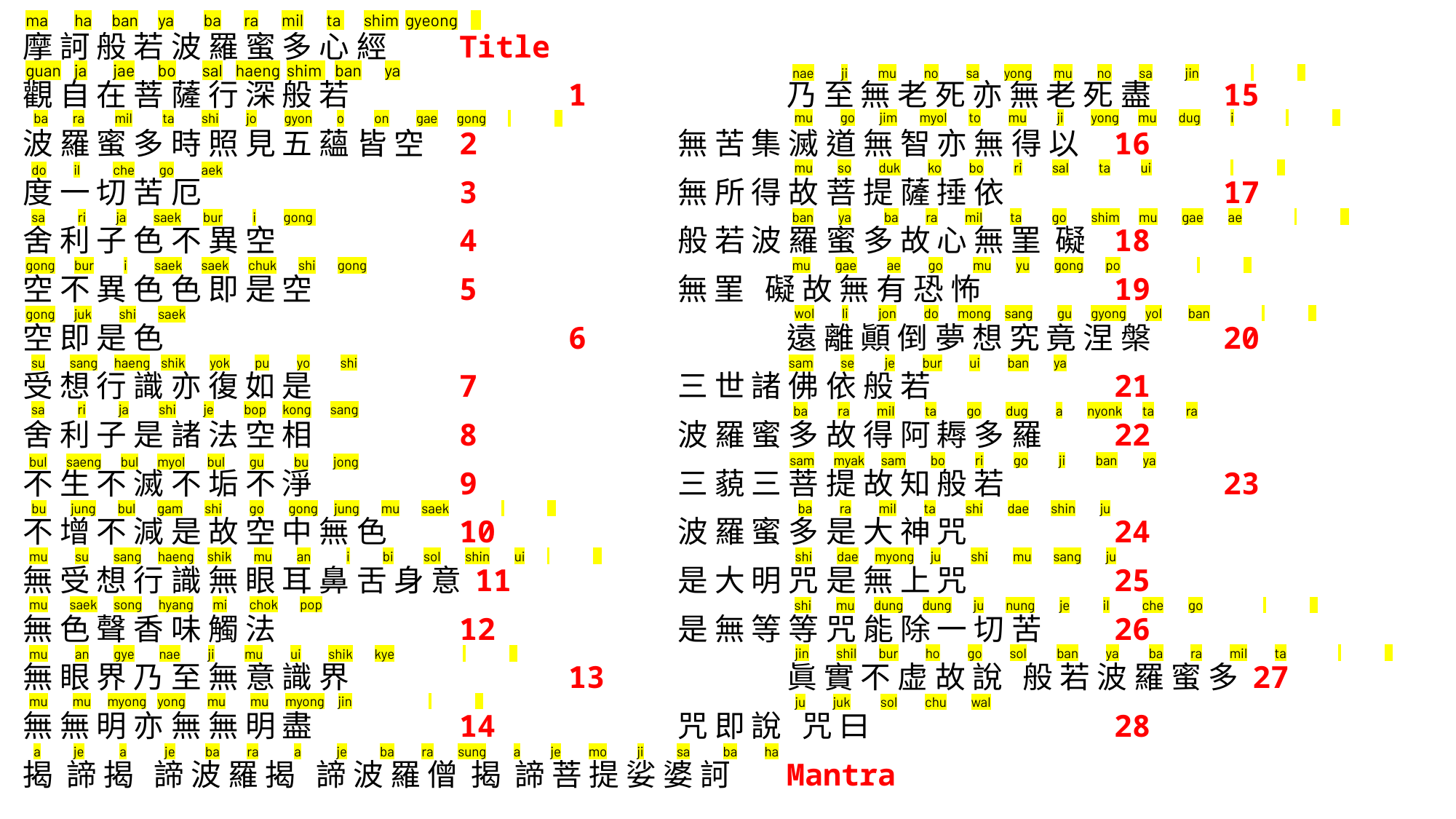

ma        ha      ban      ya         ba       ra       mil       ta       shim  gyeong
摩 訶 般 若 波 羅 蜜 多 心 經  	Title
觀 自 在 菩 薩 行 深 般 若  		1	 	乃 至 無 老 死 亦 無 老 死 盡  	15
波 羅 蜜 多 時 照 見 五 蘊 皆 空  	2	 	無 苦 集 滅 道 無 智 亦 無 得 以  	16
度 一 切 苦 厄  			3	 	無 所 得 故 菩 提 薩 捶 依  		17
舍 利 子 色 不 異 空  		4	 	般 若 波 羅 蜜 多 故 心 無 罣  礙  	18
空 不 異 色 色 即 是 空  		5	 	無 罣   礙 故 無 有 恐 怖  		19
空 即 是 色  				6	 	遠 離 顚 倒 夢 想 究 竟 涅 槃  	20
受 想 行 識 亦 復 如 是  		7	 	三 世 諸 佛 依 般 若  		21
舍 利 子 是 諸 法 空 相  		8	 	波 羅 蜜 多 故 得 阿 耨 多 羅  	22
不 生 不 滅 不 垢 不 淨  		9	 	三 藐 三 菩 提 故 知 般 若  		23
不 增 不 減 是 故 空 中 無 色  	10	 	波 羅 蜜 多 是 大 神 咒  		24
無 受 想 行 識 無 眼 耳 鼻 舌 身 意 11	 	是 大 明 咒 是 無 上 咒  		25
無 色 聲 香 味 觸 法  		12	 	是 無 等 等 咒 能 除 一 切 苦  	26
無 眼 界 乃 至 無 意 識 界  		13	 	眞 實 不 虚 故 說   般 若 波 羅 蜜 多 27
無 無 明 亦 無 無 明 盡  		14	 	咒 即 說   咒 曰  			28
揭  諦 揭   諦 波 羅 揭   諦 波 羅 僧  揭  諦 菩 提 娑 婆 訶  	Mantra
guan    ja        jae       bo        sal    haeng  shim    ban       ya
nae          ji           mu          no          sa         yong        mu         no          sa            jin
mu          go         jim        myol        to          mu           ji          yong       mu        dug           i
ba         ra           mil           ta          shi          jo          gyon         o           on          gae       gong
mu         so          duk          ko          bo           ri           sal           ta           ui
do          il            che         go          aek
ban         ya            ba          ra          mil          ta           go         shim       mu         gae         ae
sa            ri           ja          saek        bur           i          gong
mu         gae           ae          go           mu         yu         gong        po
gong       bur           i          saek       saek       chuk        shi        gong
wol          li           jon          do       mong     sang         gu       gyong       yol          ban
gong       juk          shi        saek
su         sang      haeng    shik         yok         pu          yo           shi
sam          se           je          bur          ui          ban         ya
sa            ri            ja           shi          je           bop      kong       sang
ba           ra          mil           ta           go         dug           a         nyonk        ta            ra
sam       myak      sam         bo           ri           go                    ji           ban          ya
bul       saeng       bul       myol        bul         gu           bu         jong
bu         jung        bul        gam        shi          go         gong      jung        mu        saek
   ba          ra          mil          ta           shi         dae        shin         ju
mu          su         sang      haeng     shik        mu         an             i            bi           sol         shin         ui
shi         dae      myong      ju           shi         mu        sang         ju
mu        saek      song      hyang       mi        chok        pop
shi         mu       dung       dung        ju        nung         je            il            che         go
jin          shil        bur          ho          go          sol           ban          ya           ba          ra          mil          ta
mu          an         gye         nae          ji           mu          ui          shik        kye
mu         mu      myong    yong        mu         mu      myong     jin
ju          juk           sol          chu         wal
a            je             a              je           ba          ra             a             je            ba          ra         sung          a           je          mo           ji            sa            ba          ha